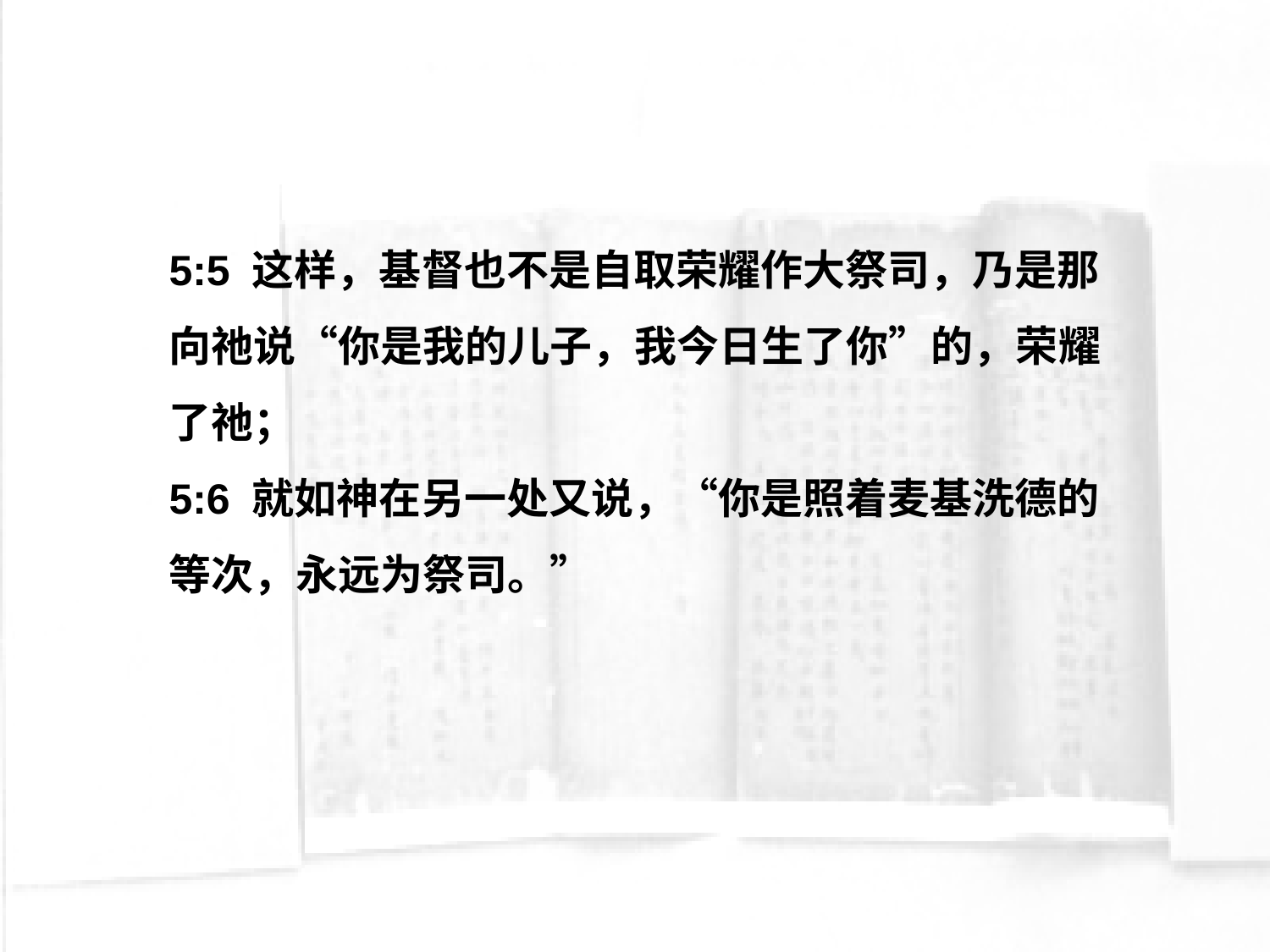

5:5 这样，基督也不是自取荣耀作大祭司，乃是那向祂说“你是我的儿子，我今日生了你”的，荣耀了祂；
5:6 就如神在另一处又说，“你是照着麦基洗德的等次，永远为祭司。”